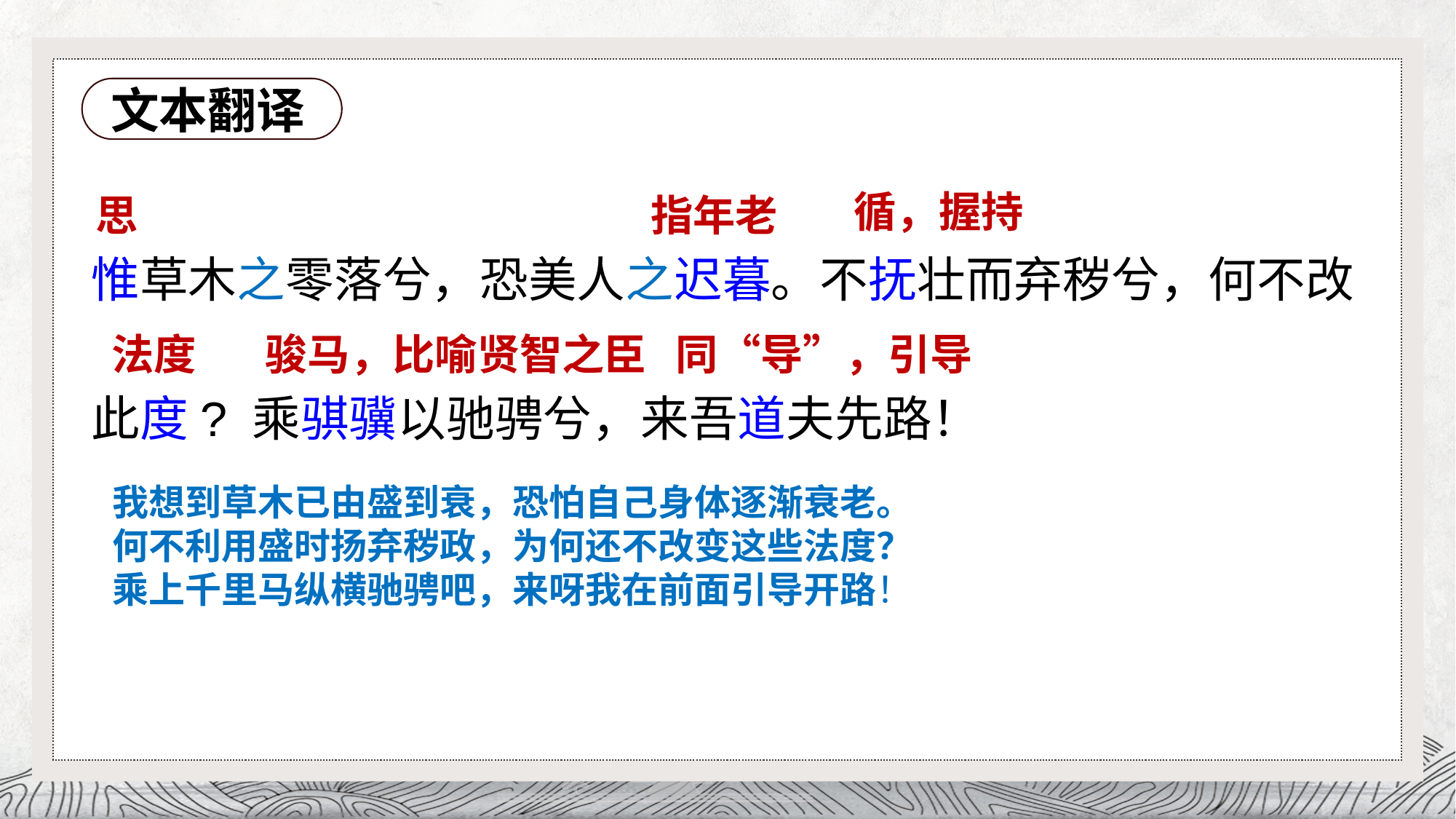

# 文本翻译
循，握持
思
指年老
惟草木之零落兮，恐美人之迟暮。不抚壮而弃秽兮，何不改

此度? 乘骐骥以驰骋兮，来吾道夫先路！
骏马，比喻贤智之臣
同“导”，引导
法度
我想到草木已由盛到衰，恐怕自己身体逐渐衰老。
何不利用盛时扬弃秽政，为何还不改变这些法度？
乘上千里马纵横驰骋吧，来呀我在前面引导开路！